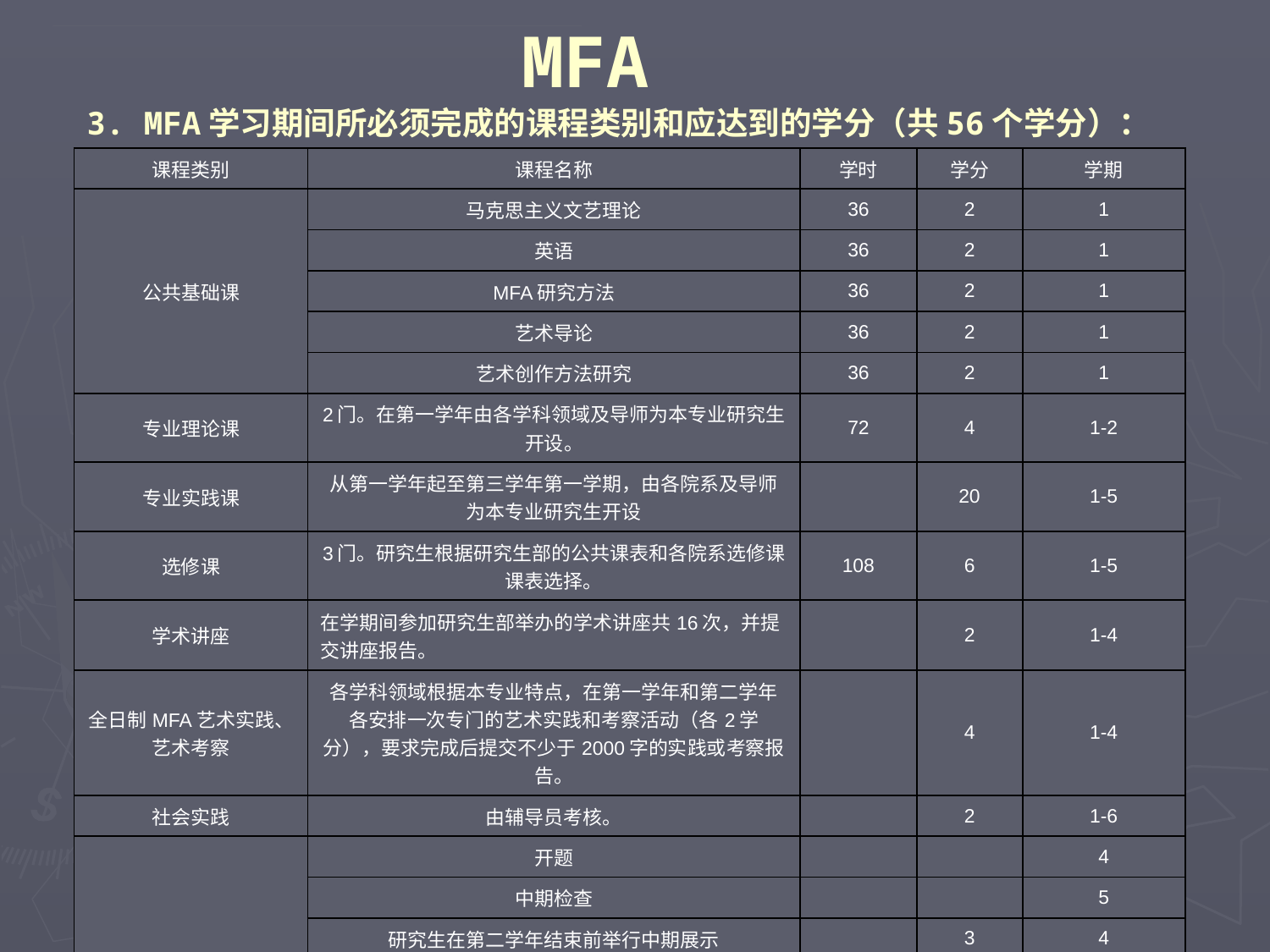

MFA

3. MFA学习期间所必须完成的课程类别和应达到的学分（共56个学分）：

| 课程类别 | 课程名称 | 学时 | 学分 | 学期 |
| --- | --- | --- | --- | --- |
| 公共基础课 | 马克思主义文艺理论 | 36 | 2 | 1 |
|  | 英语 | 36 | 2 | 1 |
|  | MFA研究方法 | 36 | 2 | 1 |
|  | 艺术导论 | 36 | 2 | 1 |
|  | 艺术创作方法研究 | 36 | 2 | 1 |
| 专业理论课 | 2门。在第一学年由各学科领域及导师为本专业研究生开设。 | 72 | 4 | 1-2 |
| 专业实践课 | 从第一学年起至第三学年第一学期，由各院系及导师为本专业研究生开设 |  | 20 | 1-5 |
| 选修课 | 3门。研究生根据研究生部的公共课表和各院系选修课课表选择。 | 108 | 6 | 1-5 |
| 学术讲座 | 在学期间参加研究生部举办的学术讲座共16次，并提交讲座报告。 |  | 2 | 1-4 |
| 全日制MFA艺术实践、艺术考察 | 各学科领域根据本专业特点，在第一学年和第二学年各安排一次专门的艺术实践和考察活动（各2学分），要求完成后提交不少于2000字的实践或考察报告。 |  | 4 | 1-4 |
| 社会实践 | 由辅导员考核。 |  | 2 | 1-6 |
| 学位论文及学位作品 | 开题 |  |  | 4 |
|  | 中期检查 |  |  | 5 |
|  | 研究生在第二学年结束前举行中期展示 |  | 3 | 4 |
|  | 研究生第三学年第一学期举行毕业展示 |  | 5 | 5 |
|  | 提交定稿 |  |  | 第6学期初 |
|  | 论文答辩 |  |  | 6 |